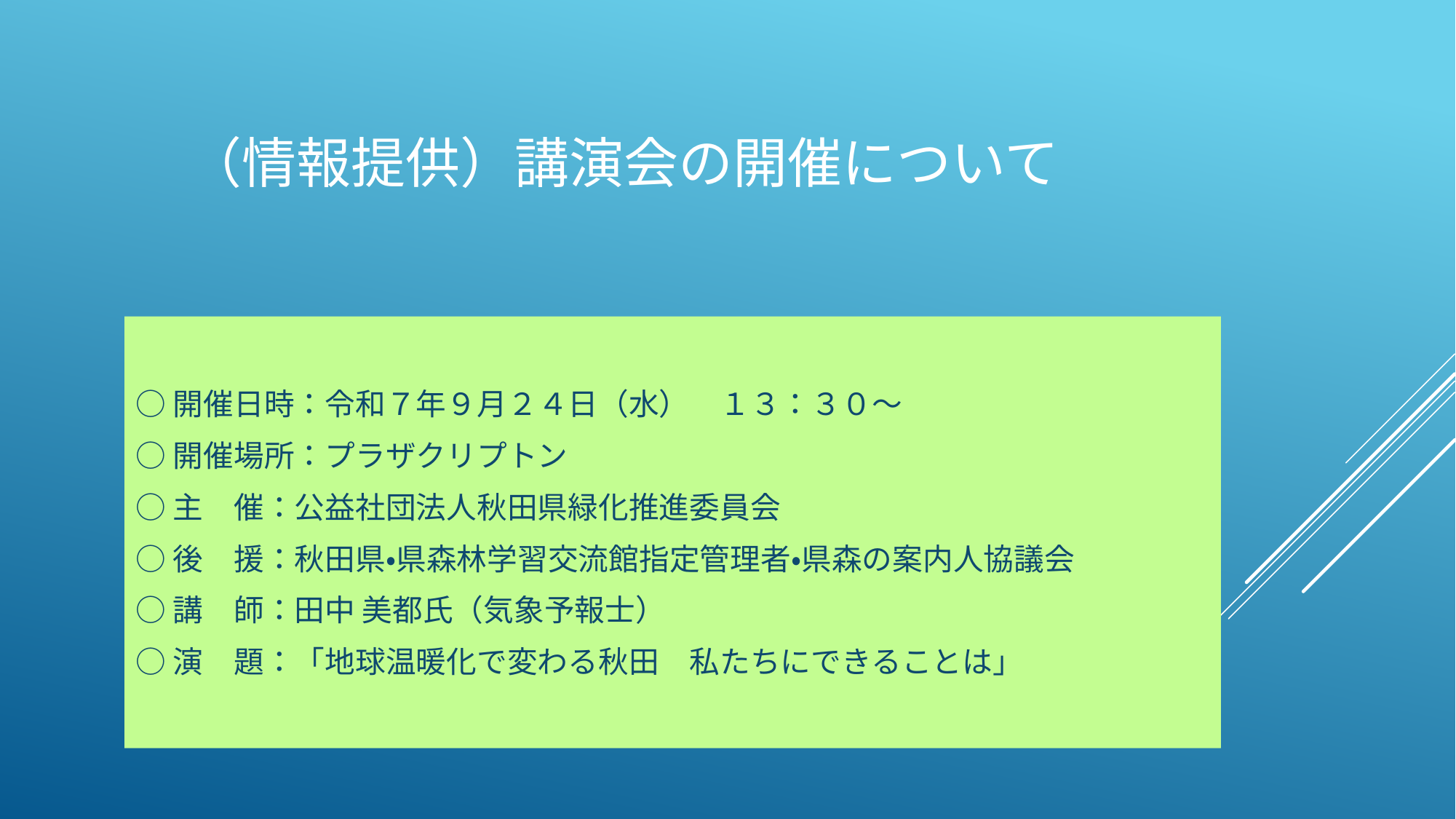

# （情報提供）講演会の開催について
○開催日時：令和７年９月２４日（水）　１３：３０～
○開催場所：プラザクリプトン
○主　催：公益社団法人秋田県緑化推進委員会
○後　援：秋田県・県森林学習交流館指定管理者・県森の案内人協議会
○講　師：田中 美都氏（気象予報士）
○演　題：「地球温暖化で変わる秋田　私たちにできることは」